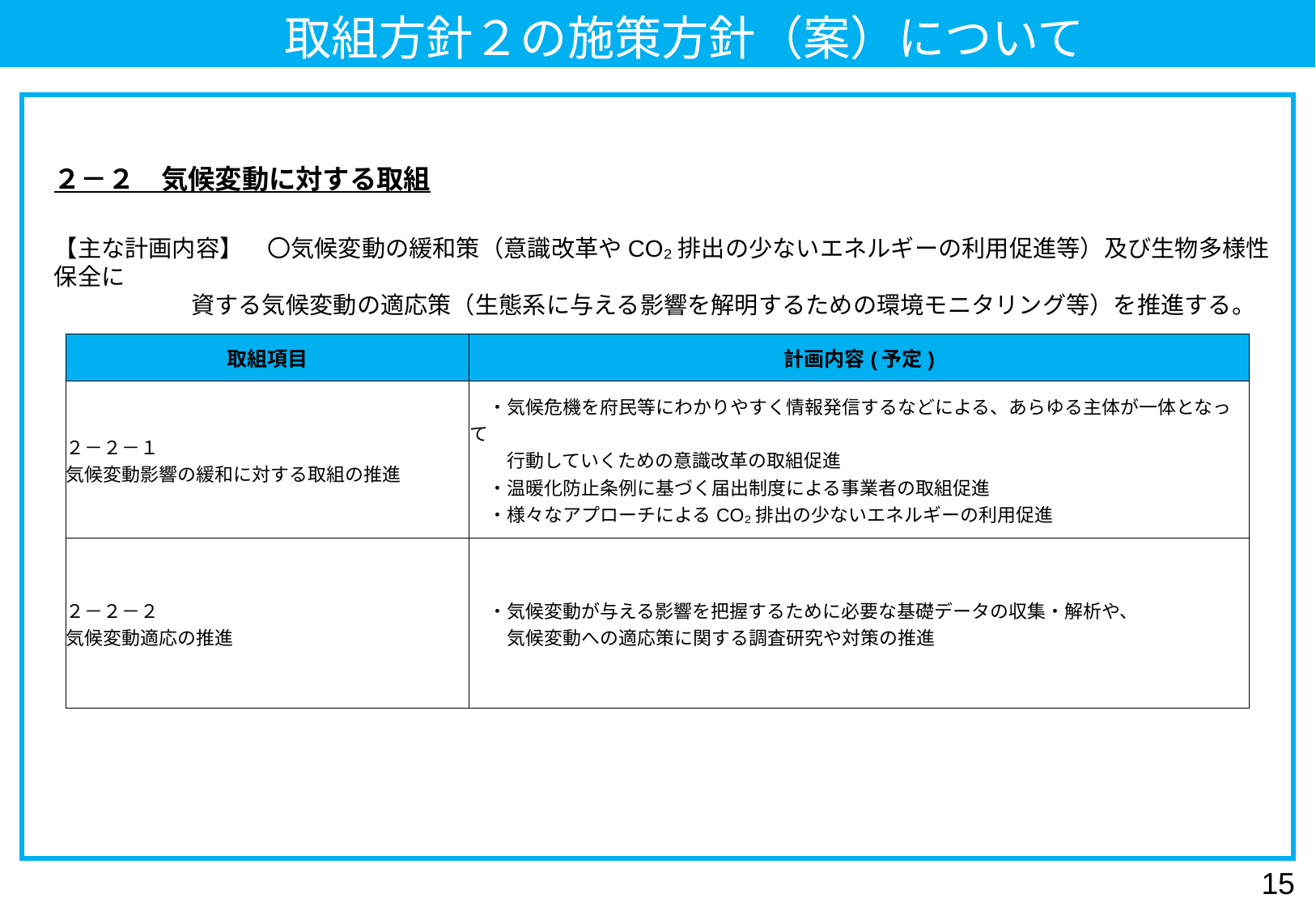

取組方針２の施策方針（案）について

２－２　気候変動に対する取組
【主な計画内容】　〇気候変動の緩和策（意識改革やCO₂排出の少ないエネルギーの利用促進等）及び生物多様性保全に
                         資する気候変動の適応策（生態系に与える影響を解明するための環境モニタリング等）を推進する。
| 取組項目 | 計画内容(予定) |
| --- | --- |
| ２－２－１ 気候変動影響の緩和に対する取組の推進 | ・気候危機を府民等にわかりやすく情報発信するなどによる、あらゆる主体が一体となって 　　行動していくための意識改革の取組促進 　・温暖化防止条例に基づく届出制度による事業者の取組促進 　・様々なアプローチによるCO₂排出の少ないエネルギーの利用促進 |
| ２－２－２ 気候変動適応の推進 | ・気候変動が与える影響を把握するために必要な基礎データの収集・解析や、 　　気候変動への適応策に関する調査研究や対策の推進 |
15